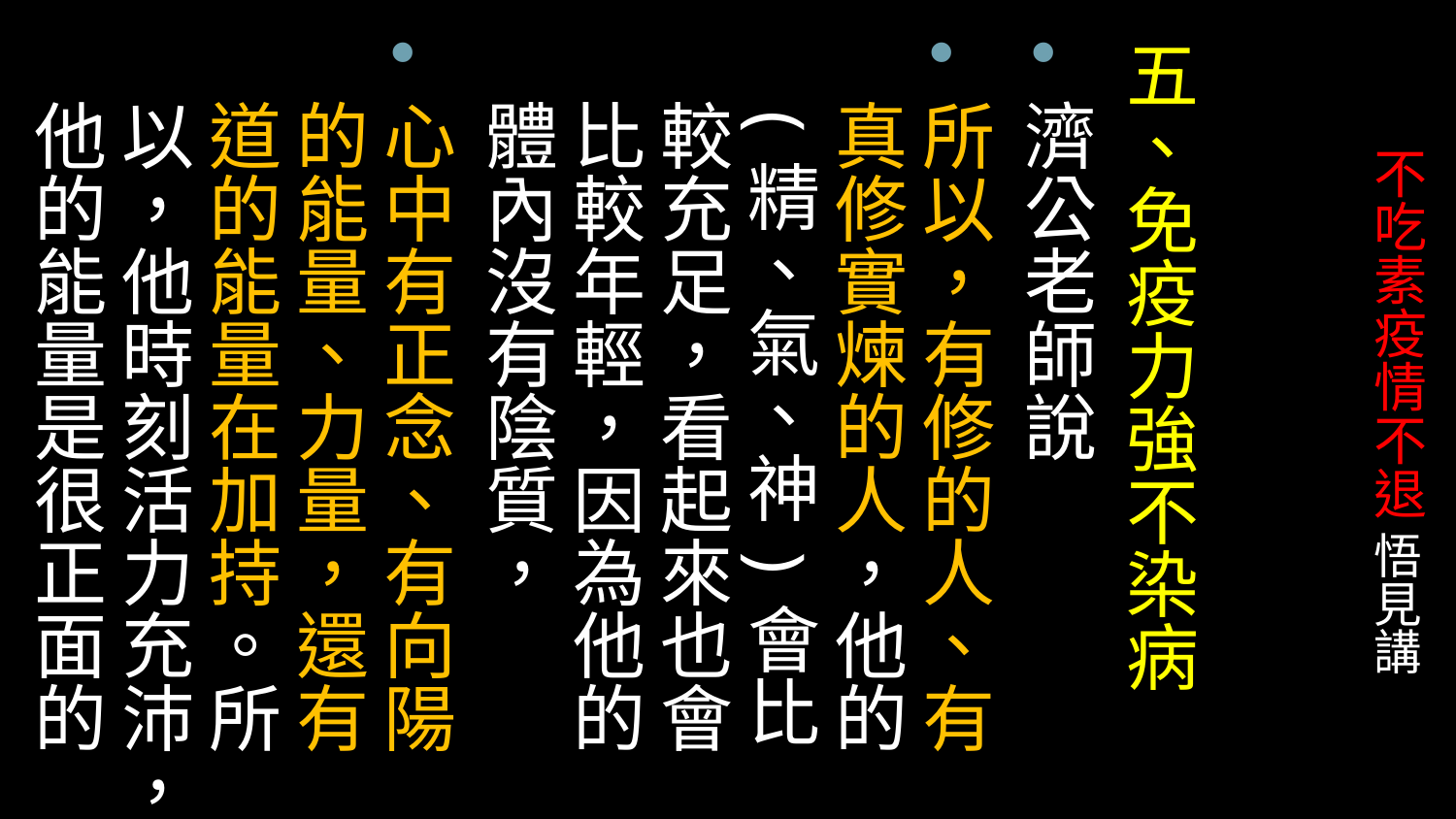

五、免疫力強不染病
濟公老師說
所以，有修的人、有真修實煉的人，他的(精、氣、神)會比較充足，看起來也會比較年輕，因為他的體內沒有陰質，
心中有正念、有向陽的能量、力量，還有道的能量在加持。所以，他時刻活力充沛，他的能量是很正面的。
# 不吃素疫情不退 悟見講